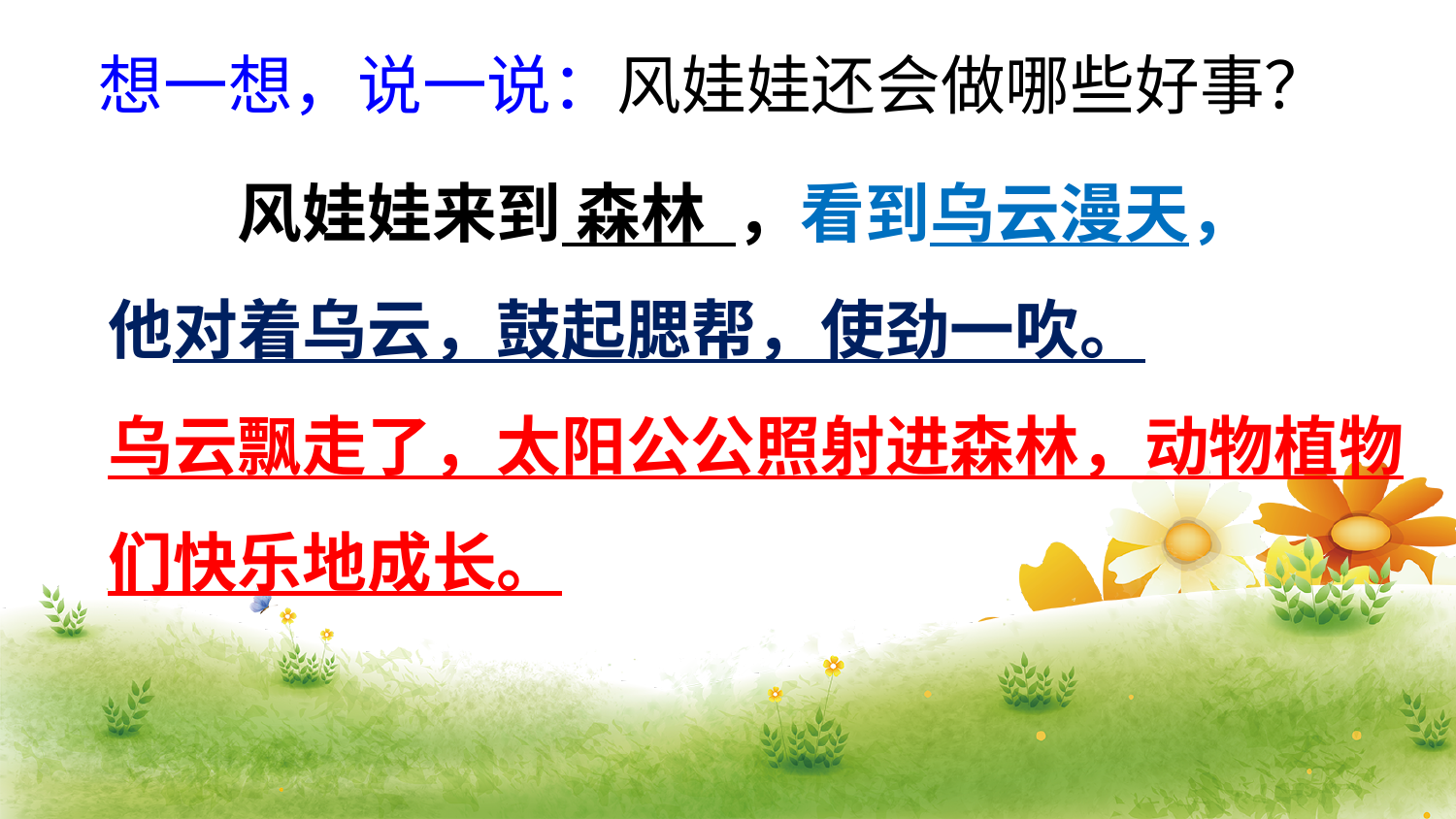

想一想，说一说：风娃娃还会做哪些好事？
　　风娃娃来到 森林  ，看到乌云漫天，
他对着乌云，鼓起腮帮，使劲一吹。
乌云飘走了，太阳公公照射进森林，动物植物们快乐地成长。